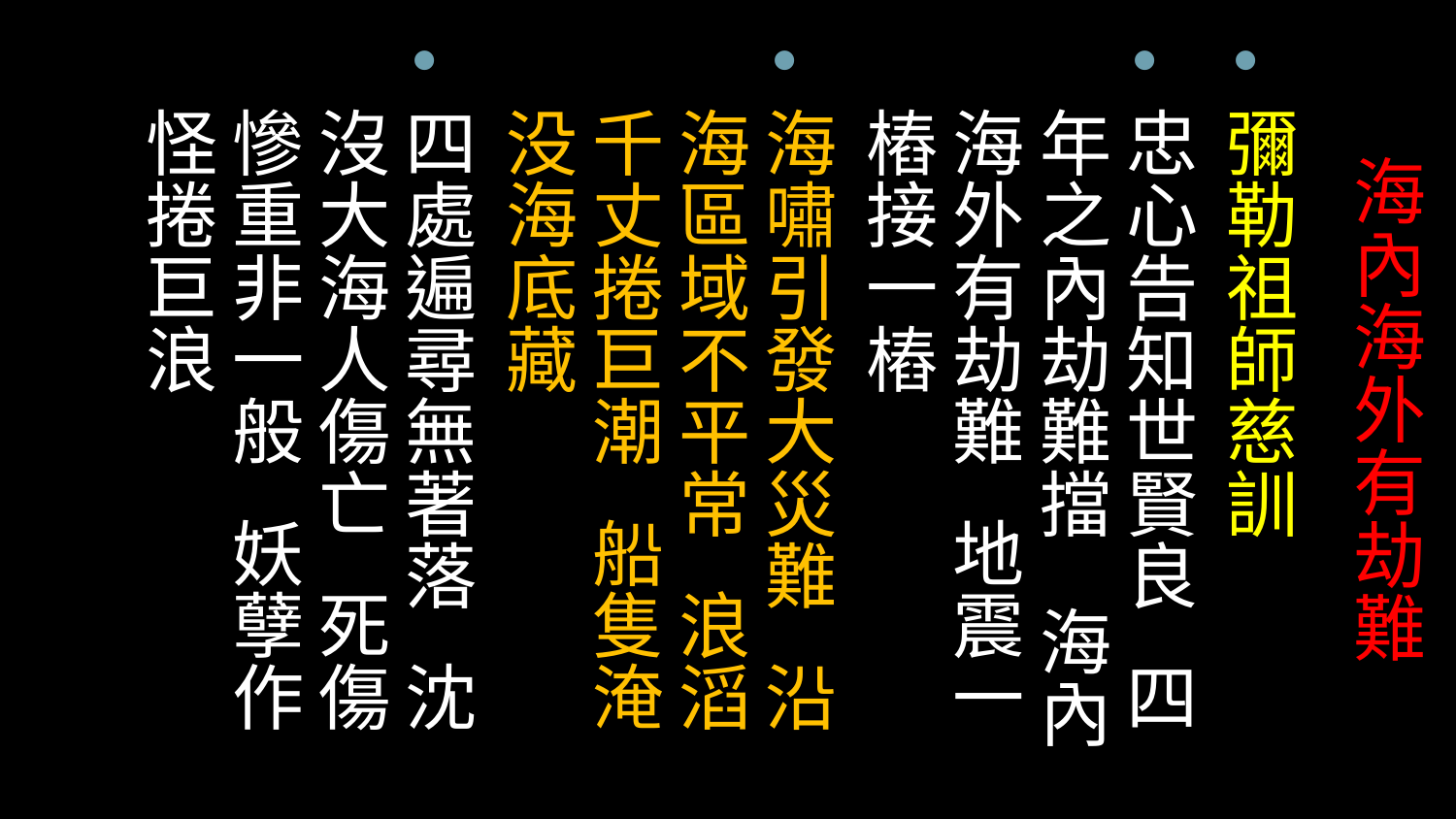

# 海內海外有劫難
彌勒祖師慈訓
忠心告知世賢良   四年之內劫難擋    海內海外有劫難   地震一樁接一樁
海嘯引發大災難   沿海區域不平常   浪滔千丈捲巨潮   船隻淹没海底藏
四處遍尋無著落   沈沒大海人傷亡   死傷慘重非一般   妖孽作怪捲巨浪